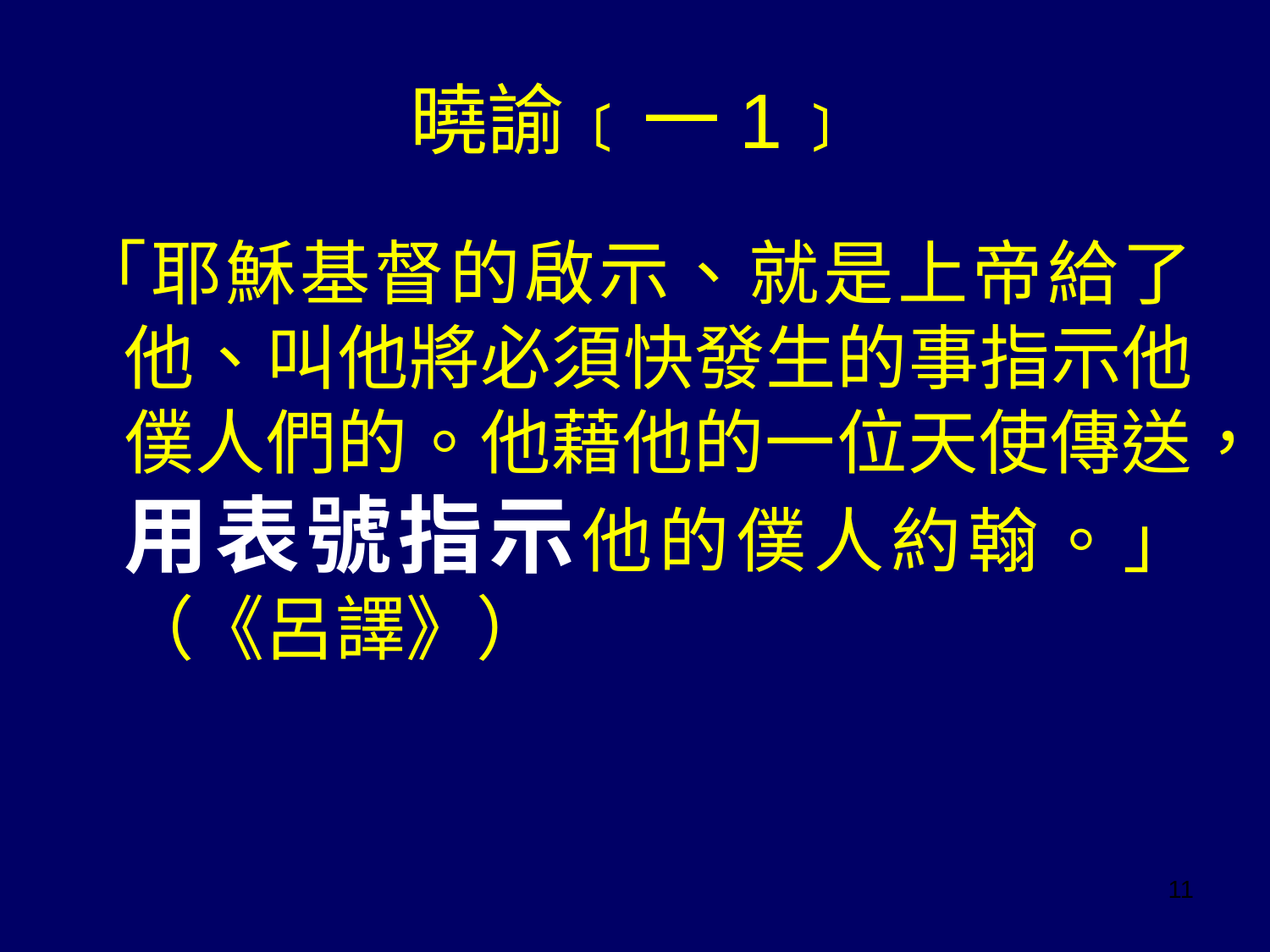

# 曉諭﹝一1﹞
「耶穌基督的啟示、就是上帝給了他、叫他將必須快發生的事指示他僕人們的。他藉他的一位天使傳送，用表號指示他的僕人約翰。」（《呂譯》）

11